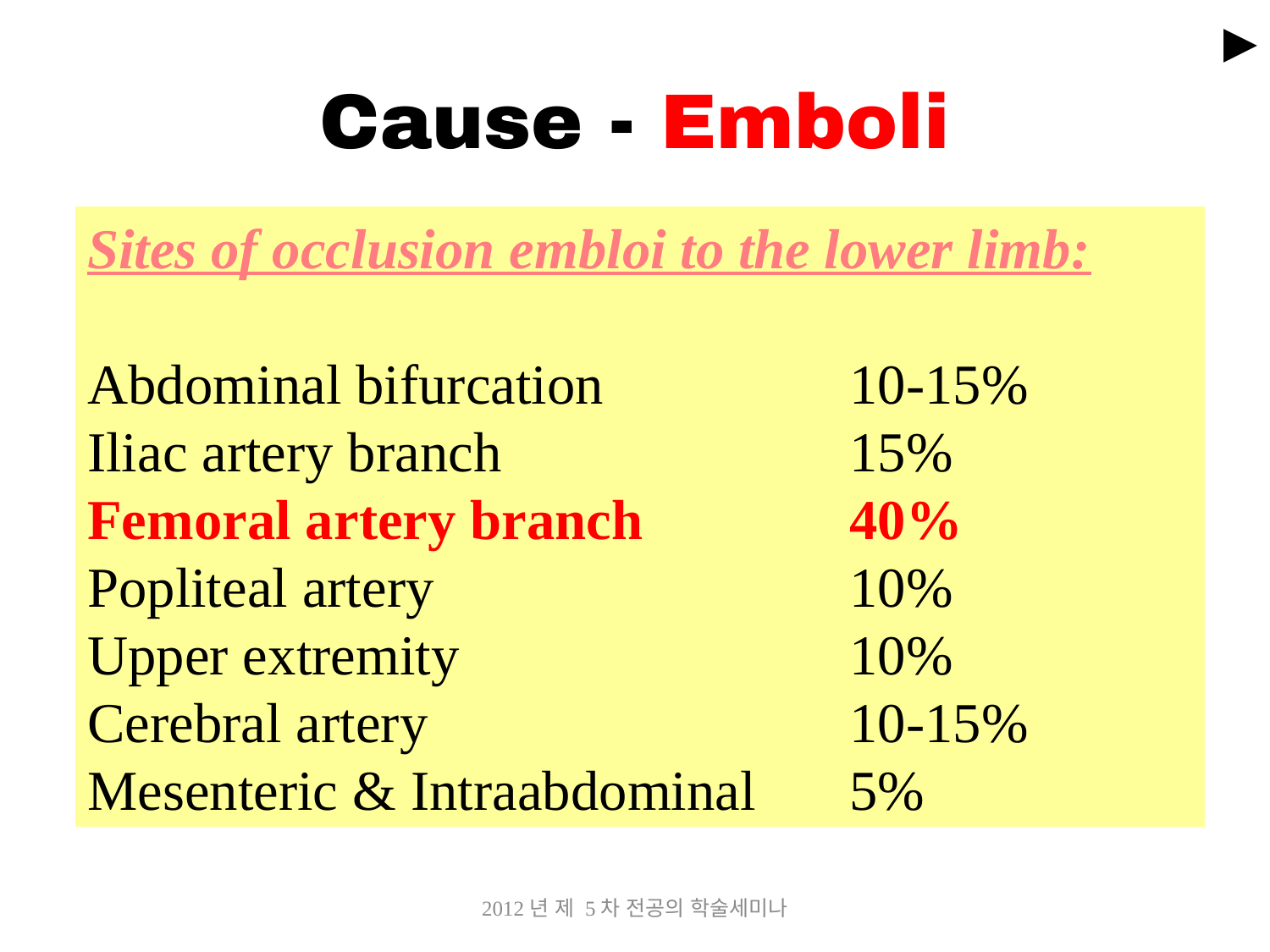

►
# Cause - Emboli
Sites of occlusion embloi to the lower limb:

Abdominal bifurcation		10-15%
Iliac artery branch			15%
Femoral artery branch		40%
Popliteal artery        			10%
Upper extremity				10%
Cerebral artery				10-15%
Mesenteric & Intraabdominal	5%
2012년 제 5차 전공의 학술세미나